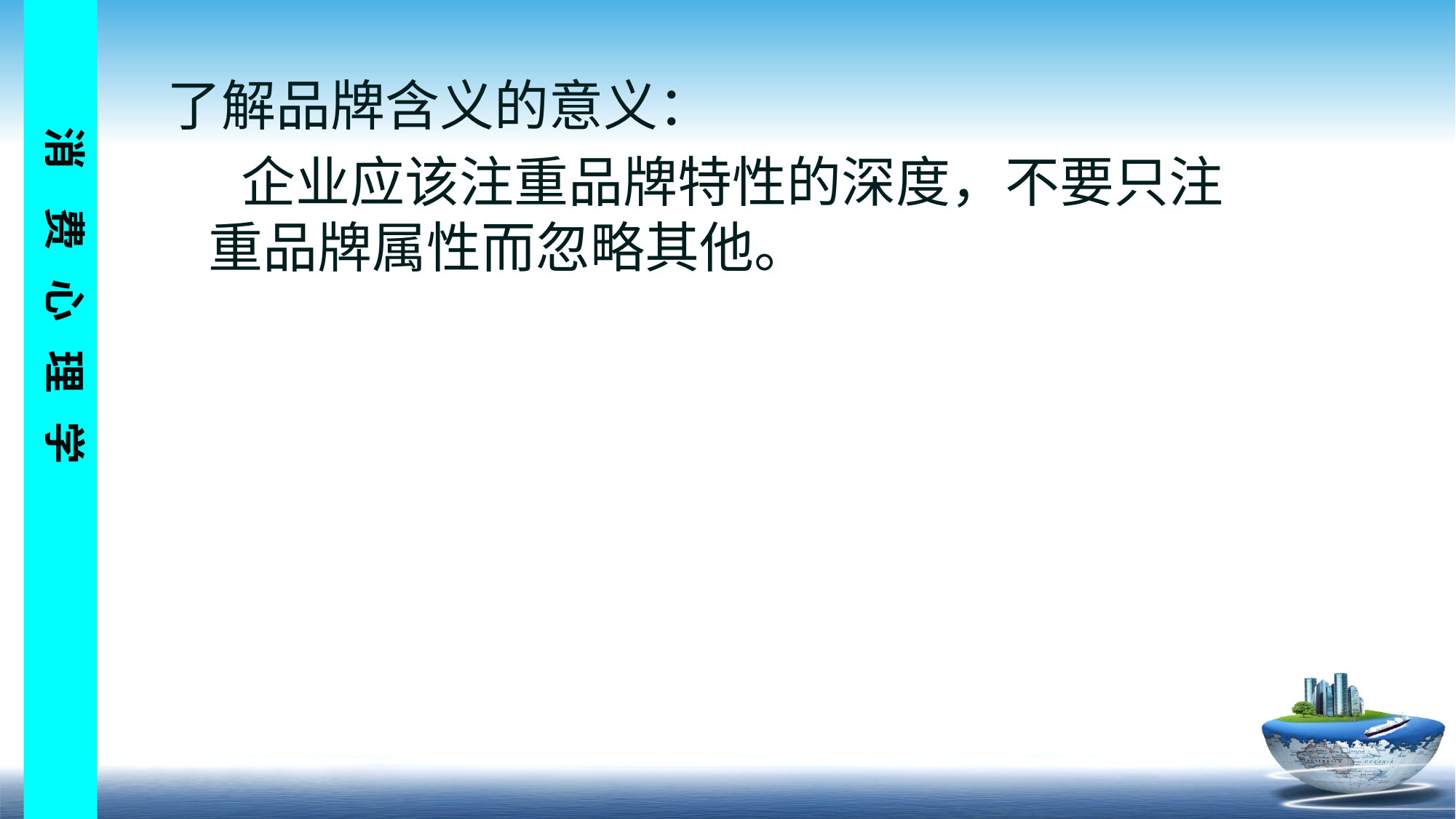

了解品牌含义的意义：
     企业应该注重品牌特性的深度，不要只注重品牌属性而忽略其他。